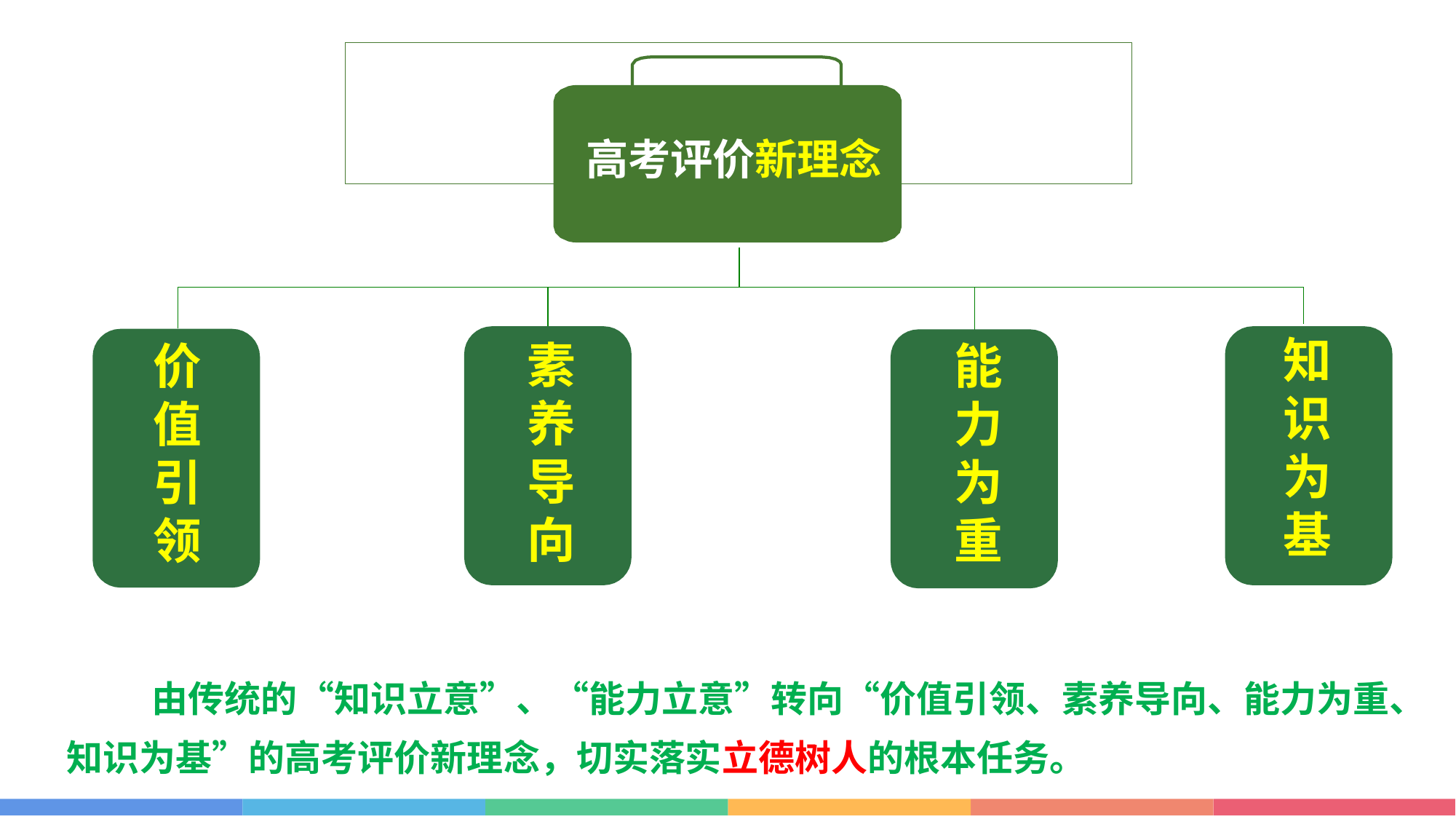

高考评价新理念

知 识 为 基

素 养 导 向
能 力 为 重
价 值 引 领
由传统的“知识立意”、“能力立意”转向“价值引领、素养导向、能力为重、 知识为基”的高考评价新理念，切实落实立德树人的根本任务。